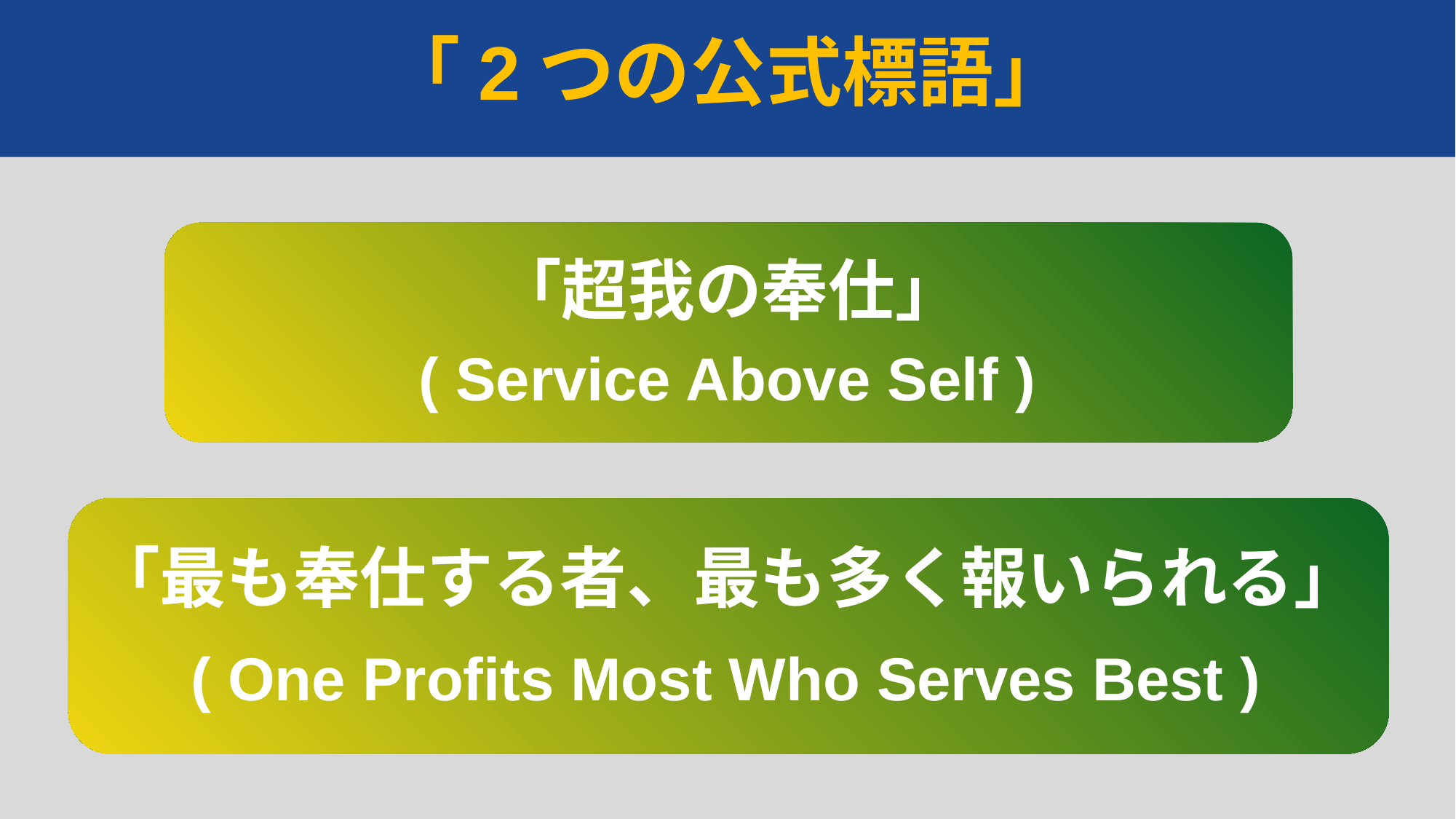

「2つの公式標語」

「超我の奉仕」
( Service Above Self )

「最も奉仕する者、最も多く報いられる」
( One Profits Most Who Serves Best )